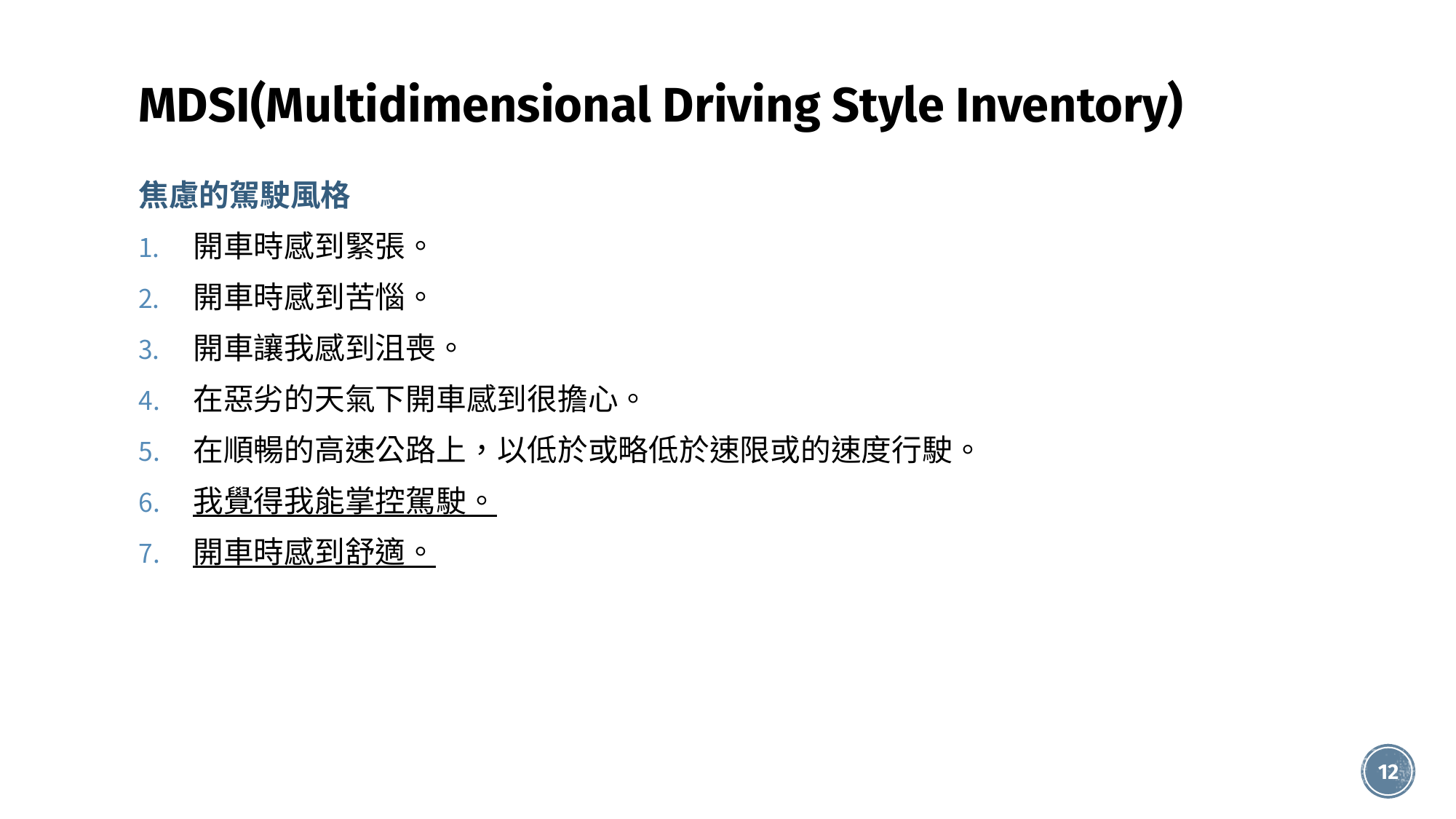

# MDSI(Multidimensional Driving Style Inventory)
焦慮的駕駛風格
開車時感到緊張。
開車時感到苦惱。
開車讓我感到沮喪。
在惡劣的天氣下開車感到很擔心。
在順暢的高速公路上，以低於或略低於速限或的速度行駛。
我覺得我能掌控駕駛。
開車時感到舒適。

12